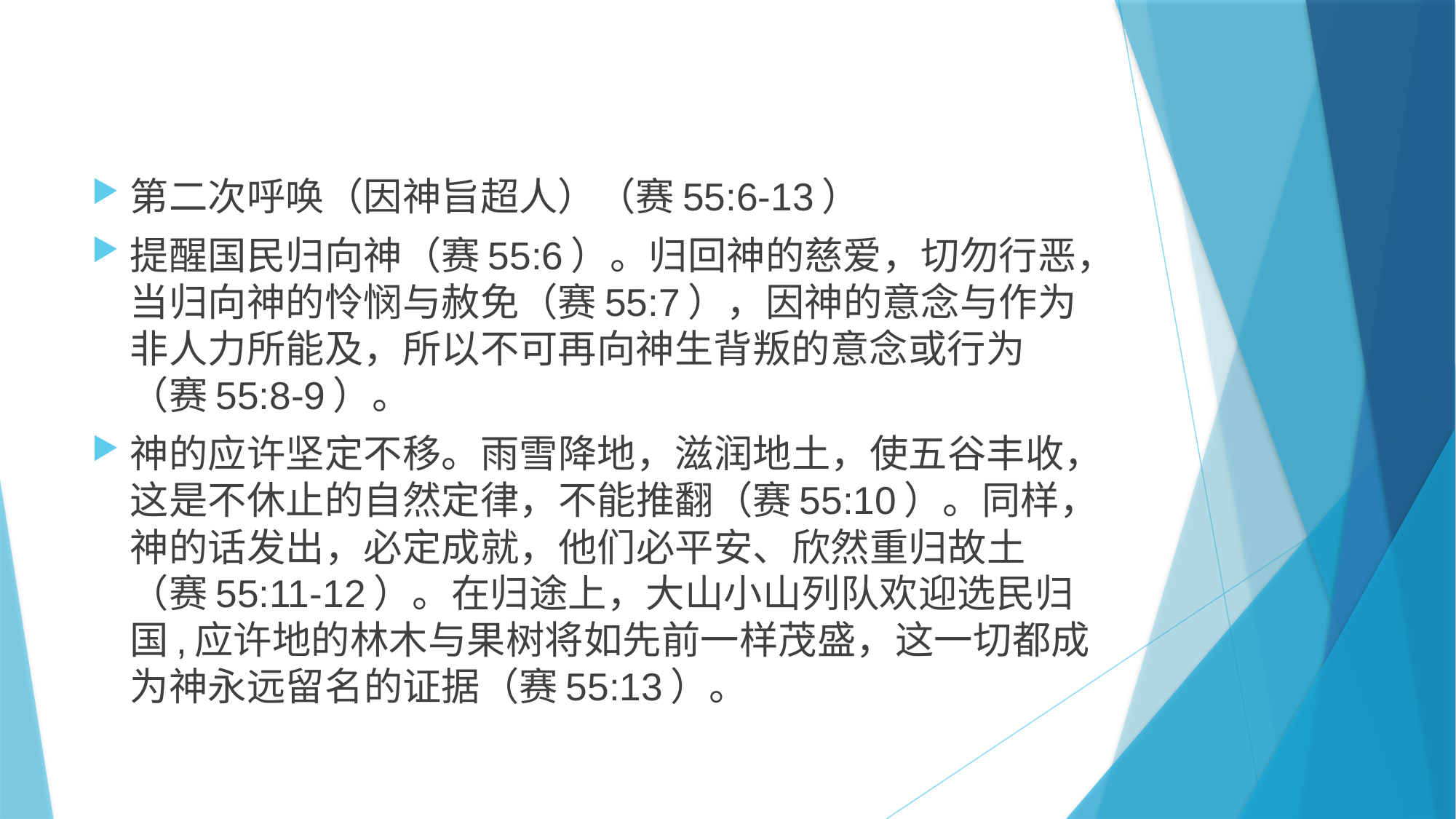

#
第二次呼唤（因神旨超人）（赛55:6-13）
提醒国民归向神（赛55:6）。归回神的慈爱，切勿行恶，当归向神的怜悯与赦免（赛55:7），因神的意念与作为非人力所能及，所以不可再向神生背叛的意念或行为（赛55:8-9）。
神的应许坚定不移。雨雪降地，滋润地土，使五谷丰收，这是不休止的自然定律，不能推翻（赛55:10）。同样，神的话发出，必定成就，他们必平安、欣然重归故土（赛55:11-12）。在归途上，大山小山列队欢迎选民归国,应许地的林木与果树将如先前一样茂盛，这一切都成为神永远留名的证据（赛55:13）。